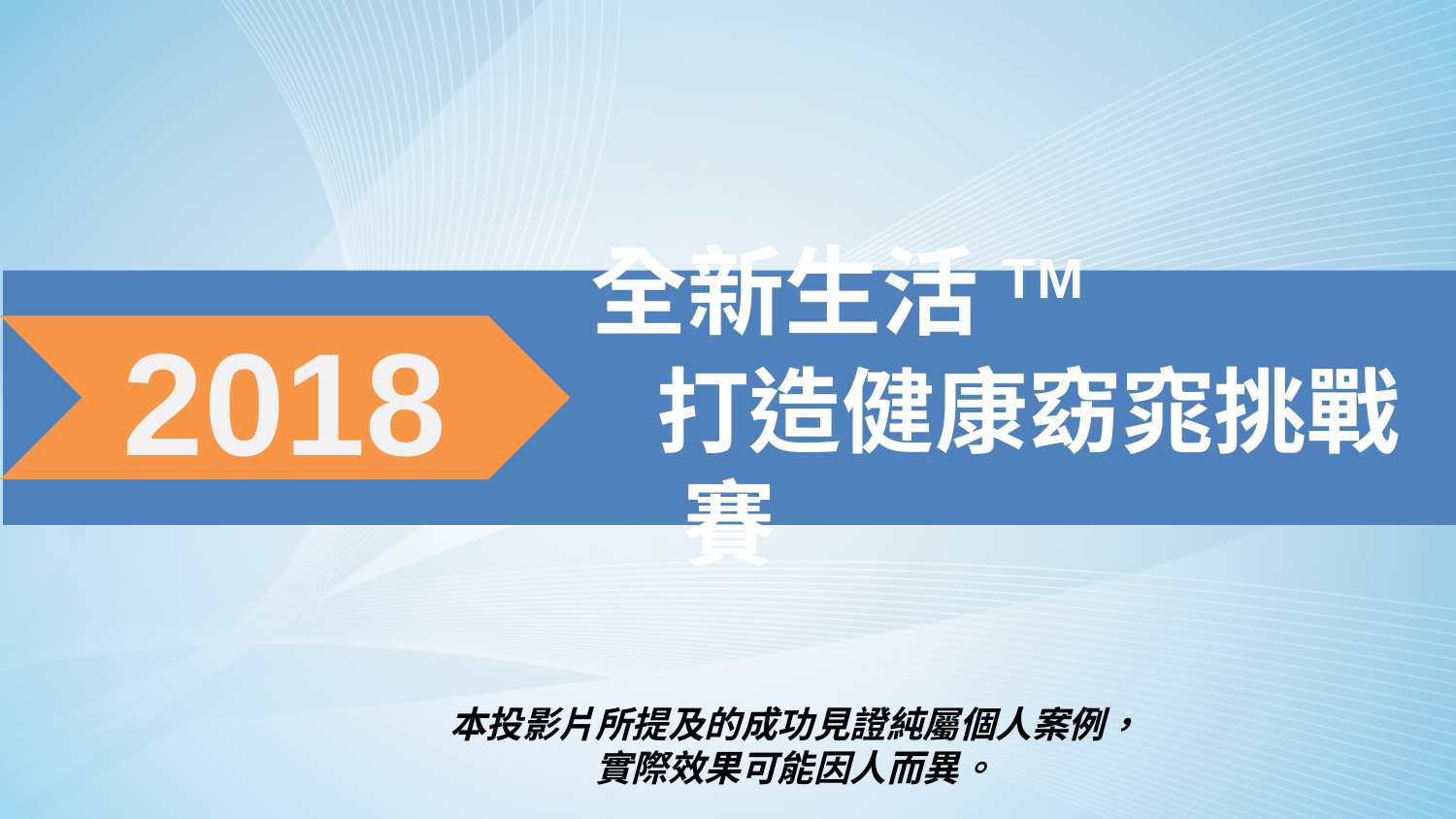

全新生活TM
                          打造健康窈窕挑戰賽
2018
本投影片所提及的成功見證純屬個人案例，實際效果可能因人而異。